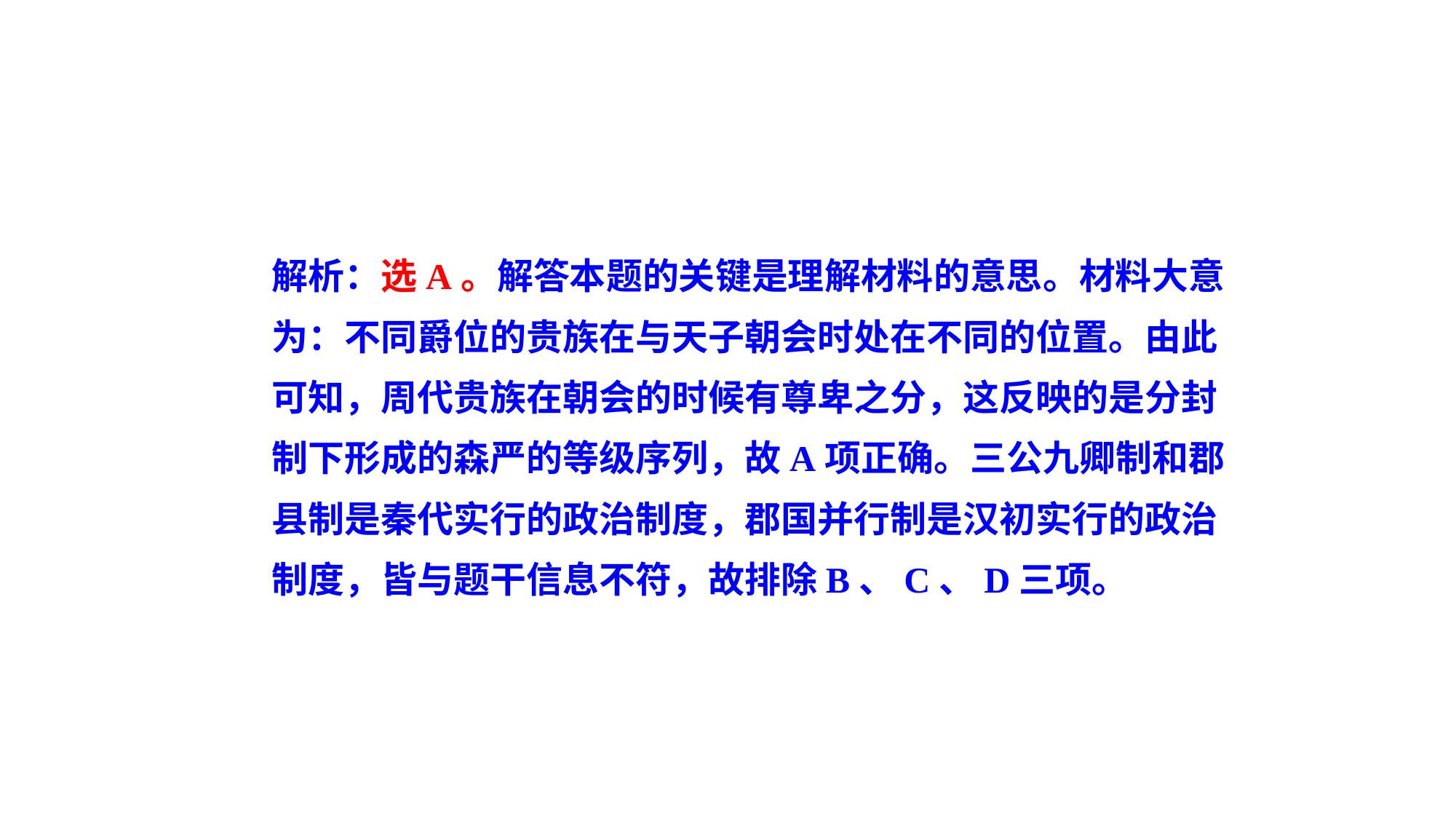

解析：选A。解答本题的关键是理解材料的意思。材料大意为：不同爵位的贵族在与天子朝会时处在不同的位置。由此可知，周代贵族在朝会的时候有尊卑之分，这反映的是分封制下形成的森严的等级序列，故A项正确。三公九卿制和郡县制是秦代实行的政治制度，郡国并行制是汉初实行的政治制度，皆与题干信息不符，故排除B、C、D三项。